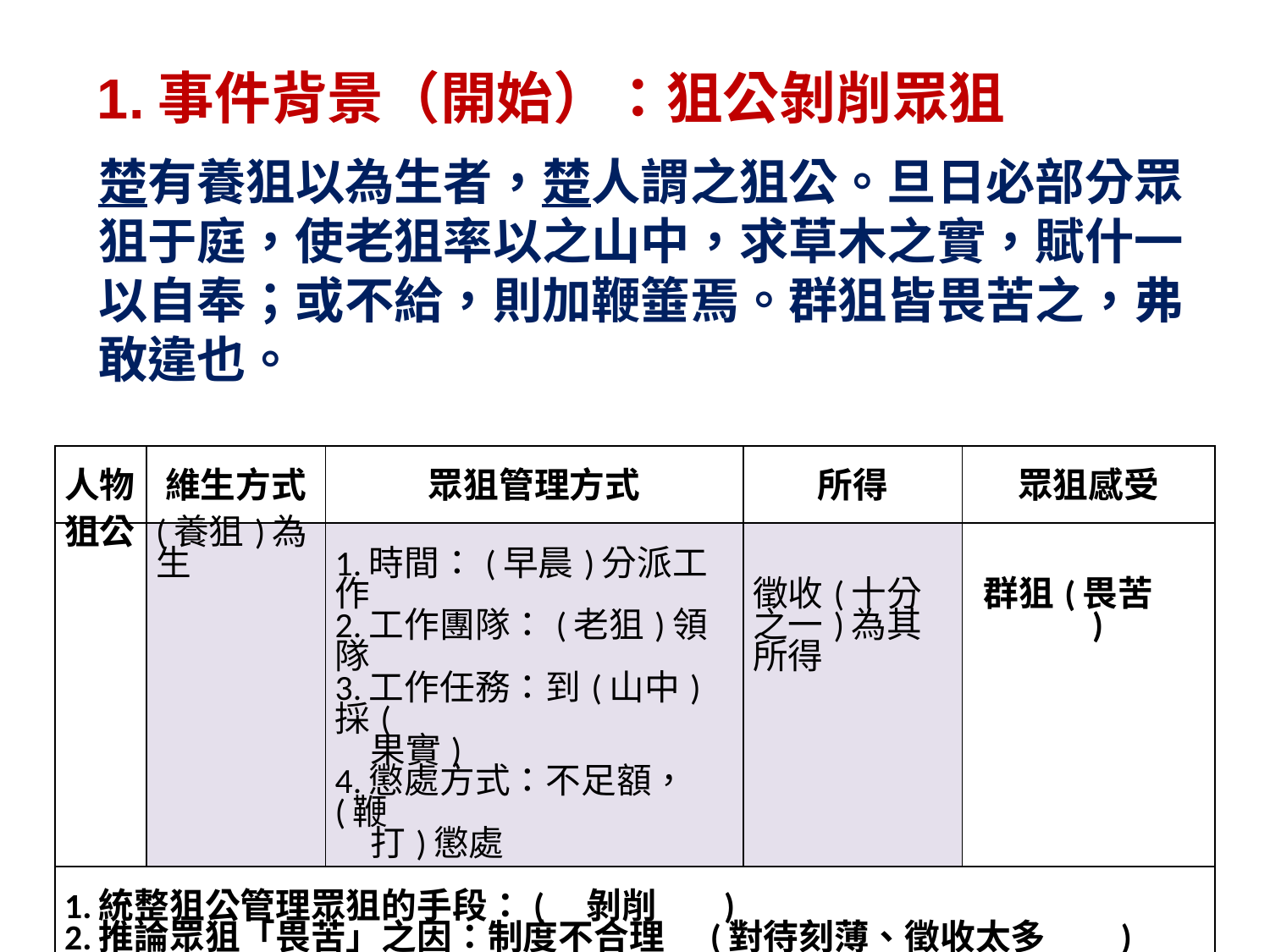

1.事件背景（開始）：狙公剝削眾狙
楚有養狙以為生者，楚人謂之狙公。旦日必部分眾狙于庭，使老狙率以之山中，求草木之實，賦什一以自奉；或不給，則加鞭箠焉。群狙皆畏苦之，弗敢違也。
| 人物 | 維生方式 | 眾狙管理方式 | 所得 | 眾狙感受 |
| --- | --- | --- | --- | --- |
| 狙公 | (養狙)為生 | 1.時間：(早晨)分派工作 2.工作團隊：(老狙)領隊 3.工作任務：到(山中)採( 　果實) 4.懲處方式：不足額，(鞭 　打)懲處 | 徵收(十分之一)為其所得 | 群狙(畏苦 ) |
| 1.統整狙公管理眾狙的手段：(　剝削 ) 2.推論眾狙「畏苦」之因：制度不合理　(對待刻薄、徵收太多 ) |  |  |  |  |